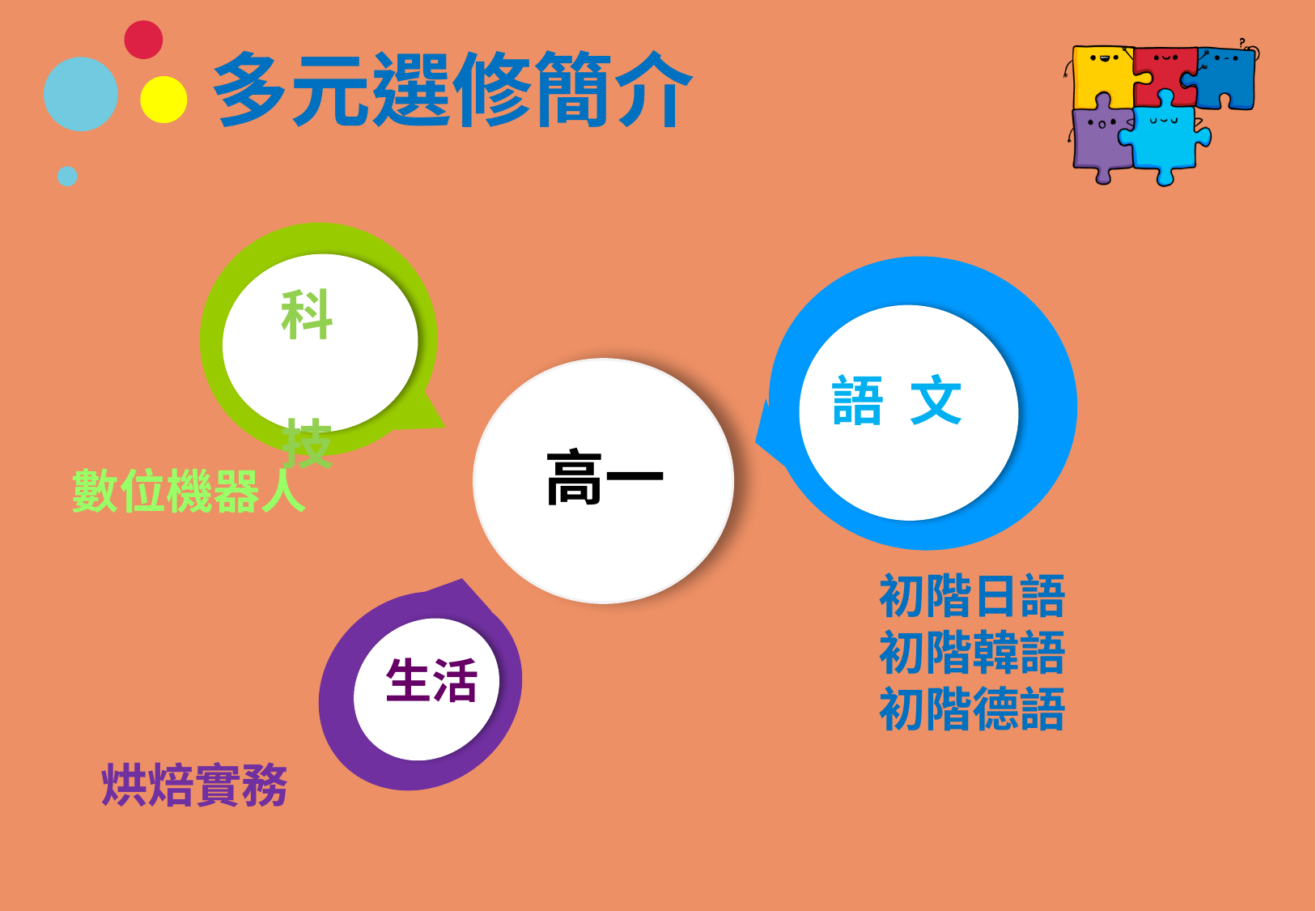

# 多元選修簡介

科  技
語  文
數位機器人
初階日語
初階韓語
初階德語

生活
烘焙實務

高一